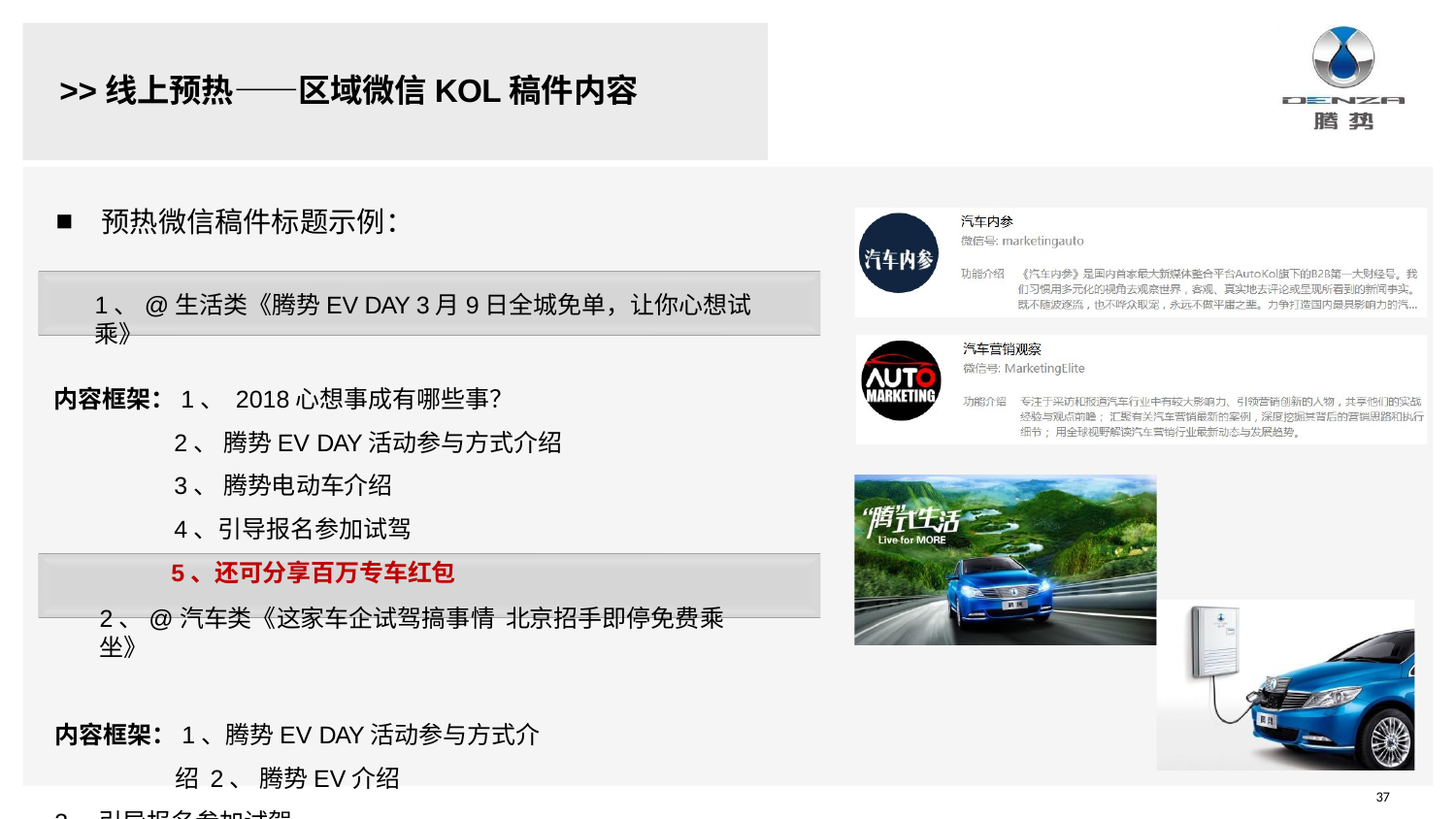

# >>线上预热——区域微信KOL稿件内容

预热微信稿件标题示例：

1、@生活类《腾势EV DAY 3月9日全城免单，让你心想试乘》

内容框架：1、 2018心想事成有哪些事？
2、 腾势EV DAY活动参与方式介绍
3、 腾势电动车介绍
4、引导报名参加试驾
5、还可分享百万专车红包
2、@汽车类《这家车企试驾搞事情 北京招手即停免费乘坐》

内容框架：1、腾势EV DAY活动参与方式介绍 2、 腾势EV介绍
3、引导报名参加试驾

37